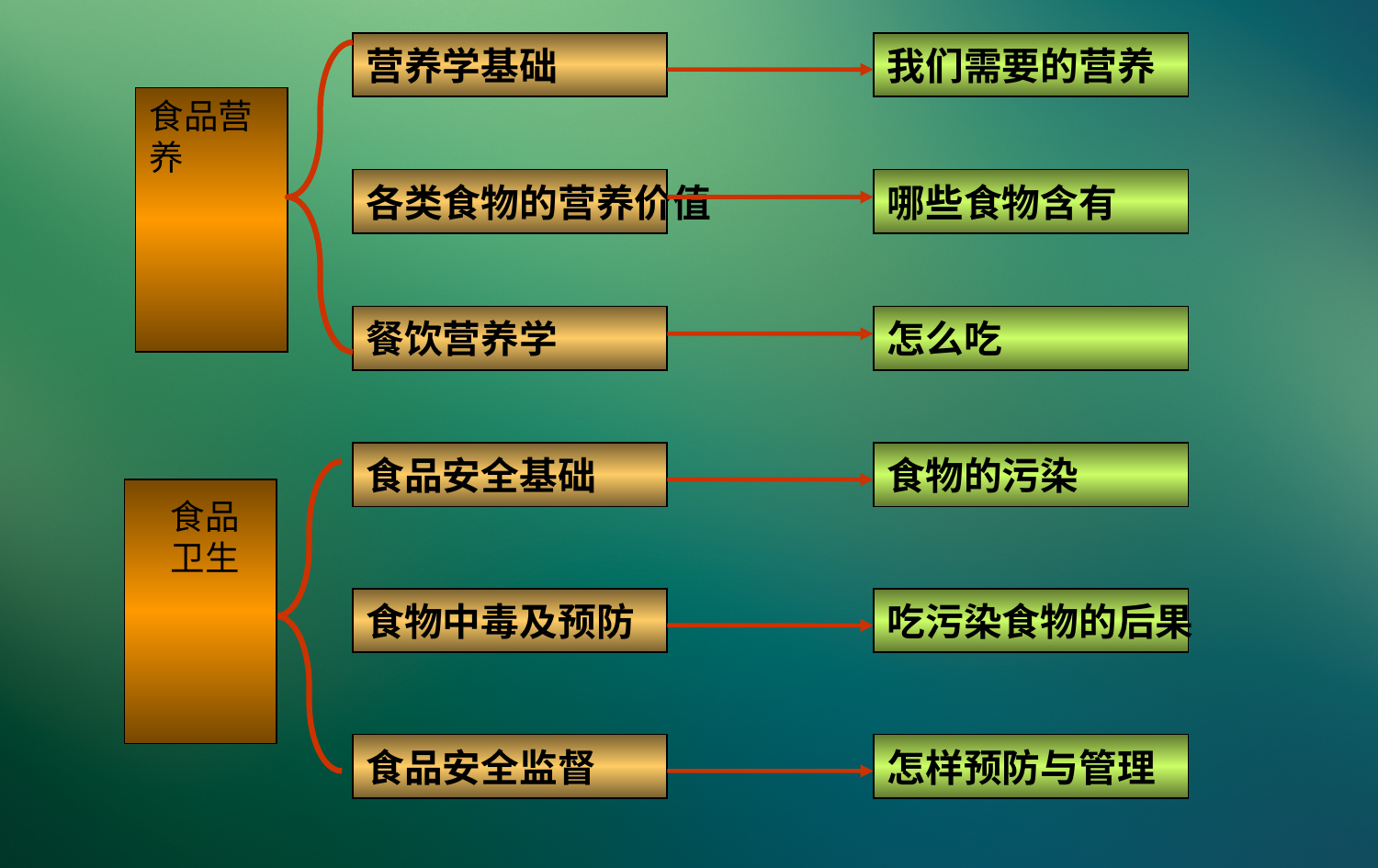

营养学基础
我们需要的营养

食品营养
#
各类食物的营养价值
哪些食物含有

餐饮营养学
怎么吃

食品安全基础
食物的污染

食品卫生
食物中毒及预防
吃污染食物的后果

食品安全监督
怎样预防与管理